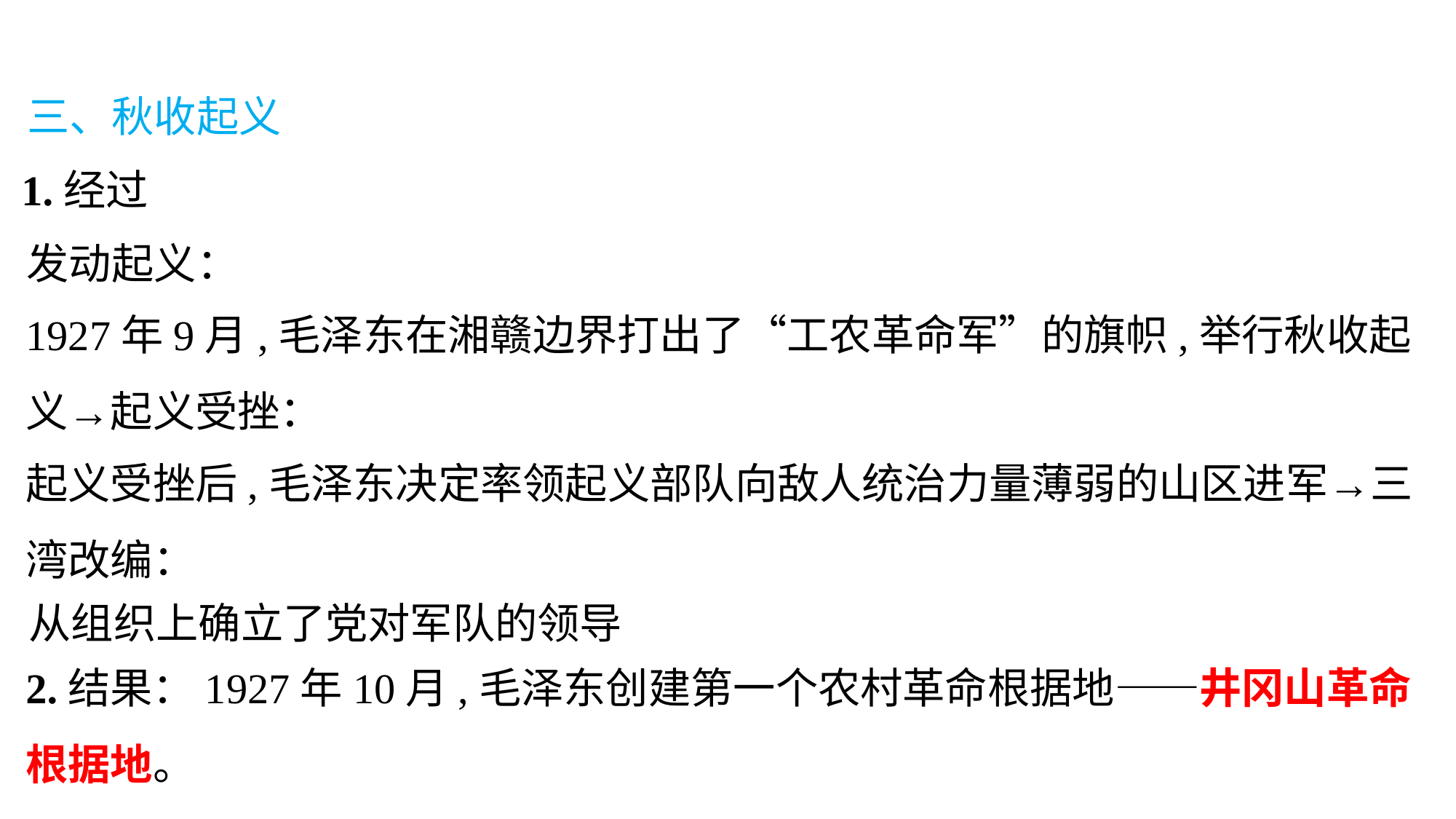

三、秋收起义
1.经过
发动起义：
1927年9月,毛泽东在湘赣边界打出了“工农革命军”的旗帜,举行秋收起义→起义受挫：
起义受挫后,毛泽东决定率领起义部队向敌人统治力量薄弱的山区进军→三湾改编：
从组织上确立了党对军队的领导
2.结果：1927年10月,毛泽东创建第一个农村革命根据地——井冈山革命根据地。